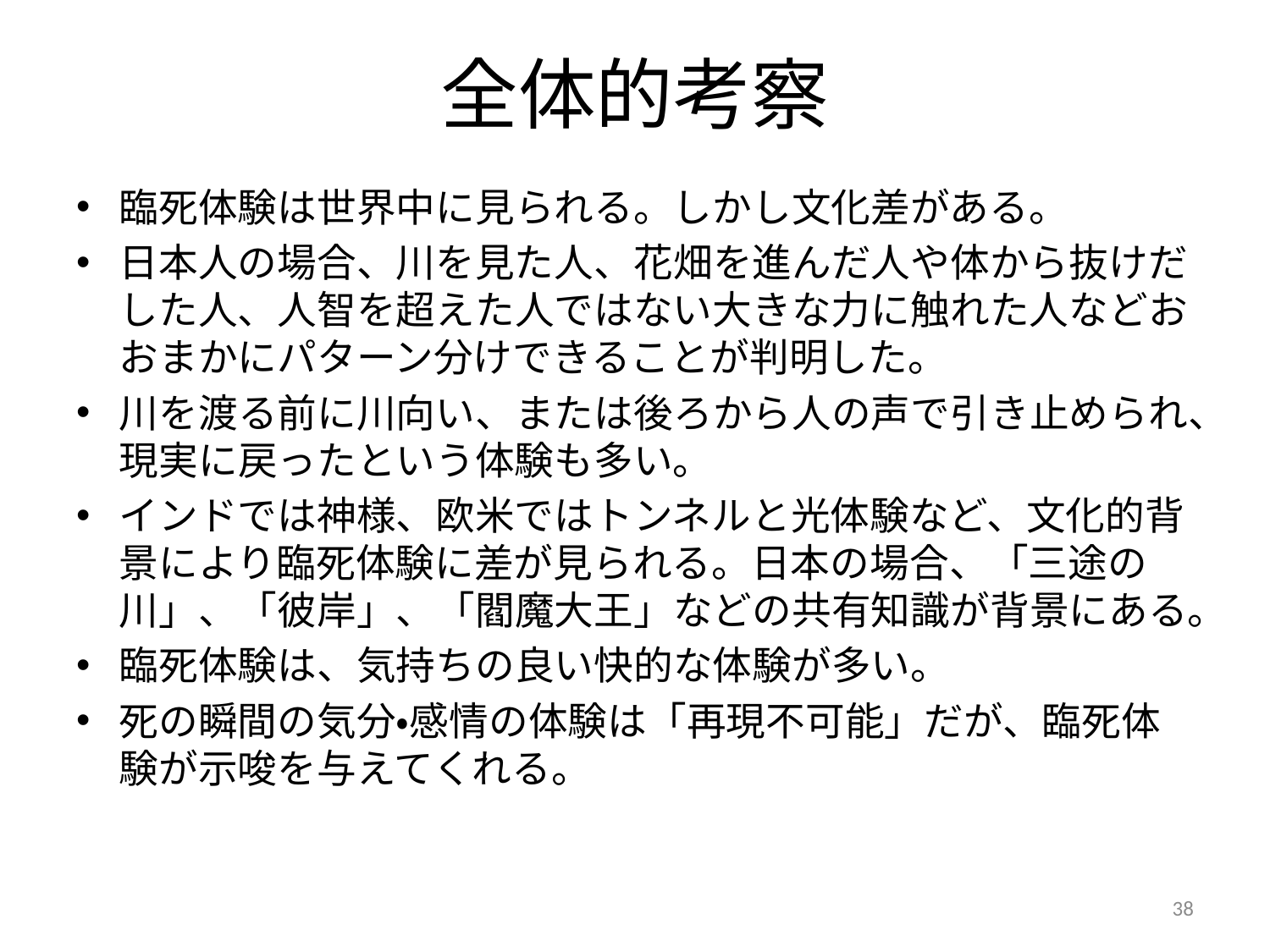

# 全体的考察
臨死体験は世界中に見られる。しかし文化差がある。
日本人の場合、川を見た人、花畑を進んだ人や体から抜けだした人、人智を超えた人ではない大きな力に触れた人などおおまかにパターン分けできることが判明した。
川を渡る前に川向い、または後ろから人の声で引き止められ、現実に戻ったという体験も多い。
インドでは神様、欧米ではトンネルと光体験など、文化的背景により臨死体験に差が見られる。日本の場合、「三途の川」、「彼岸」、「閻魔大王」などの共有知識が背景にある。
臨死体験は、気持ちの良い快的な体験が多い。
死の瞬間の気分・感情の体験は「再現不可能」だが、臨死体験が示唆を与えてくれる。
38